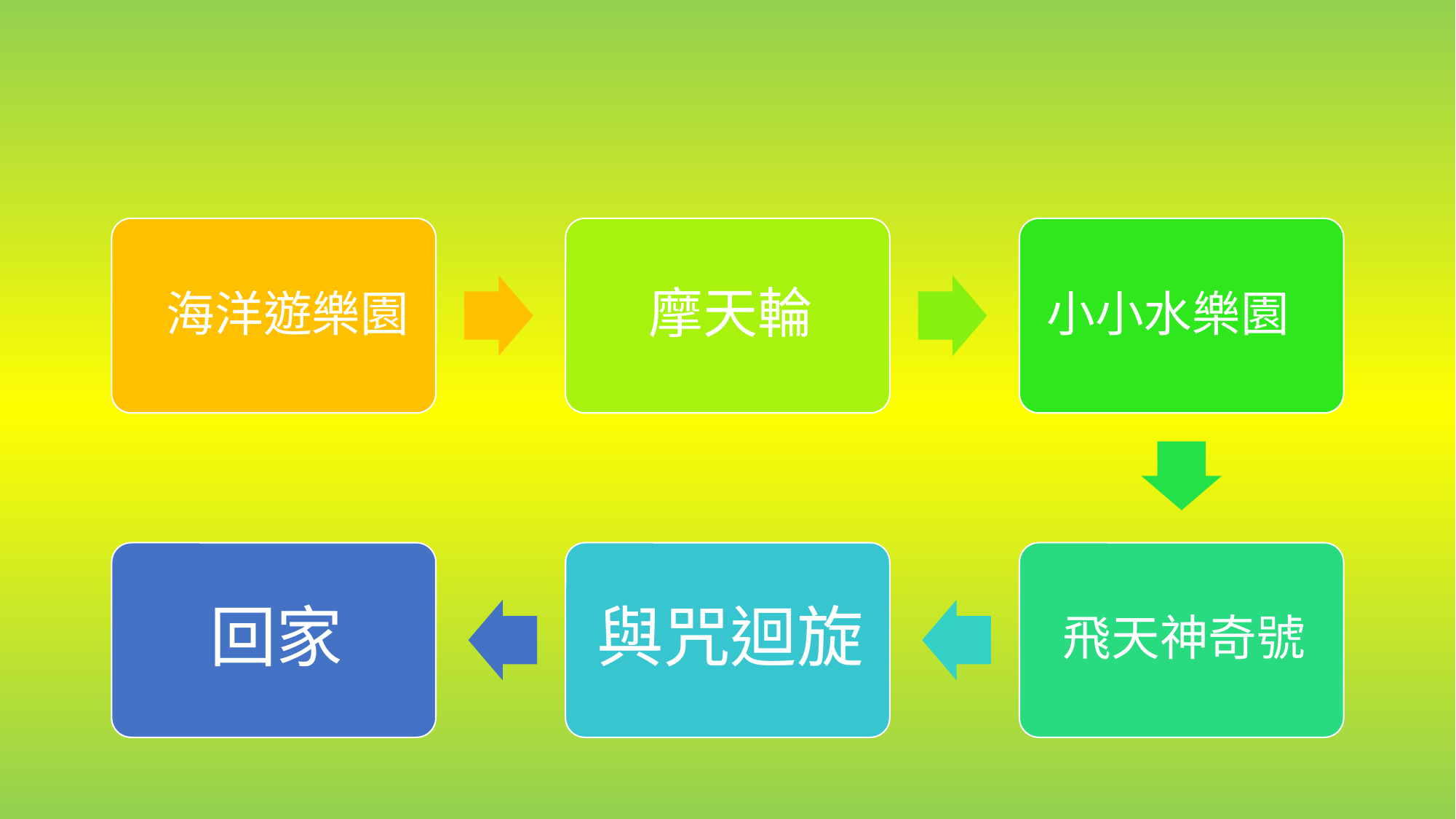

#
 海洋遊樂園

摩天輪

小小水樂園

飛天神奇號

與咒迴旋

回家